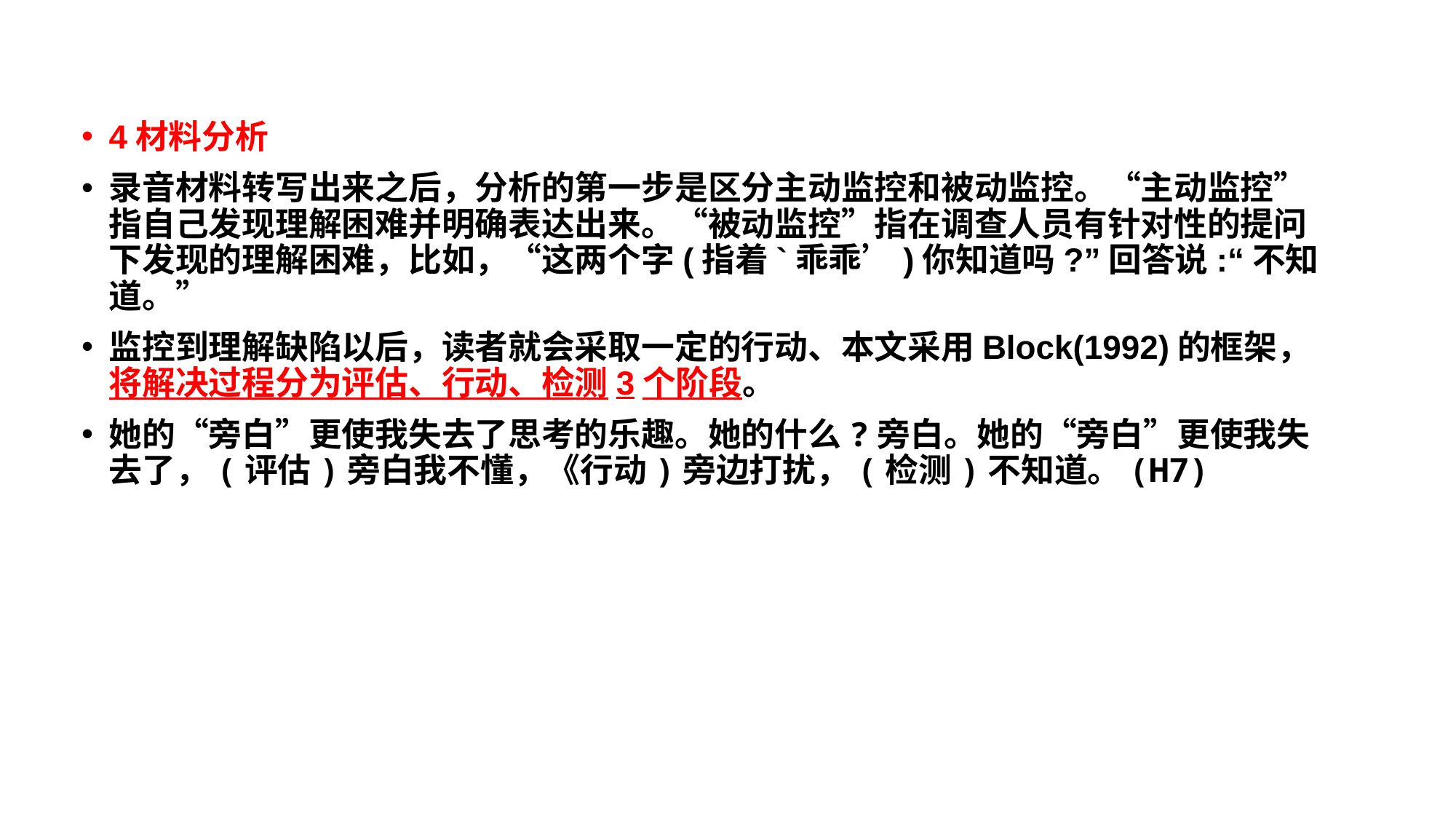

4材料分析
录音材料转写出来之后，分析的第一步是区分主动监控和被动监控。“主动监控”指自己发现理解困难并明确表达出来。“被动监控”指在调查人员有针对性的提问下发现的理解困难，比如，“这两个字(指着`乖乖’)你知道吗?”回答说:“不知道。”
监控到理解缺陷以后，读者就会采取一定的行动、本文采用Block(1992)的框架，将解决过程分为评估、行动、检测3个阶段。
她的“旁白”更使我失去了思考的乐趣。她的什么?旁白。她的“旁白”更使我失去了，(评估)旁白我不懂，《行动)旁边打扰，(检测)不知道。(H7)